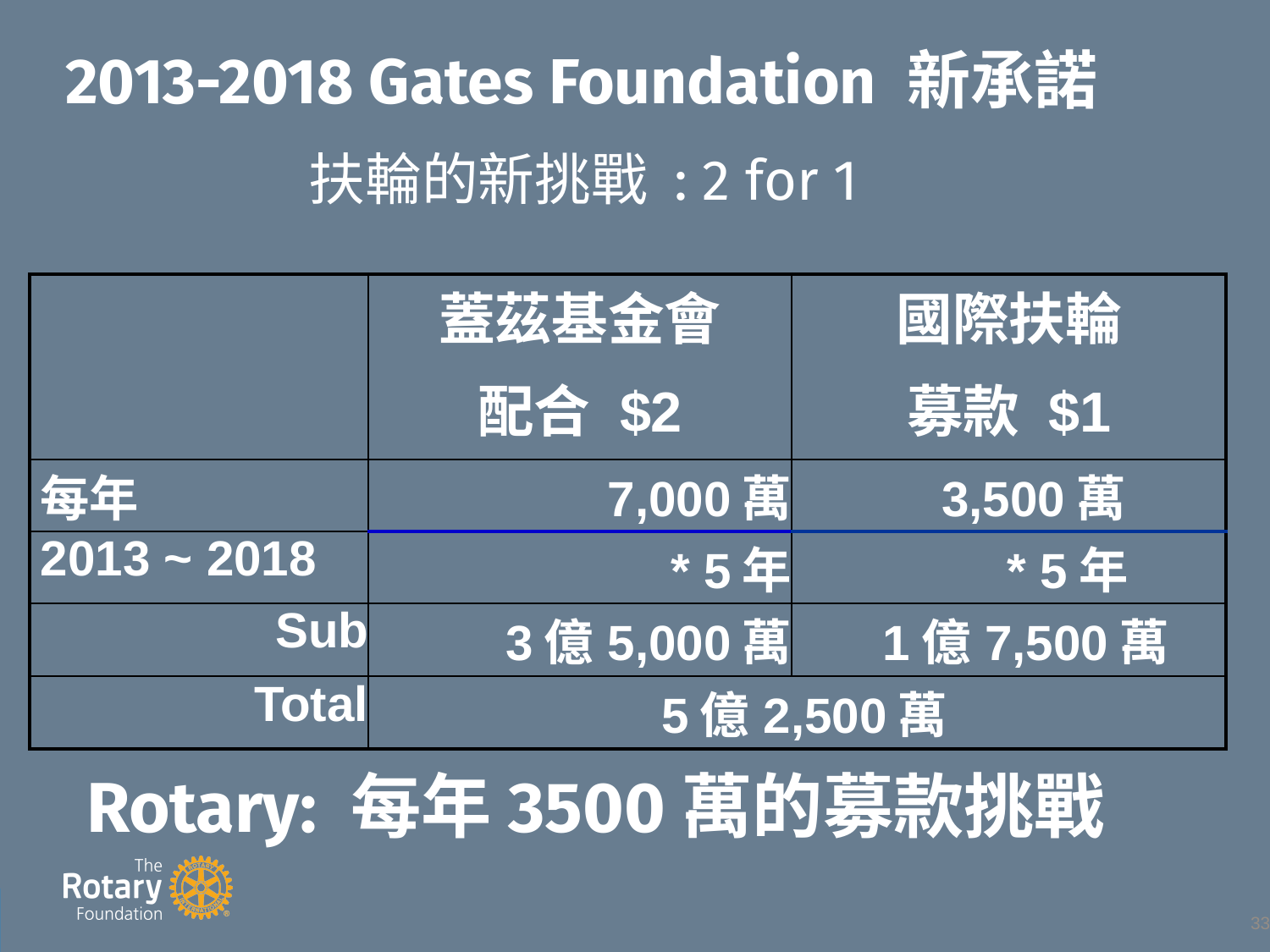

2013-2018 Gates Foundation 新承諾
扶輪的新挑戰 : 2 for 1
|  | 蓋茲基金會 配合 $2 | 國際扶輪 募款 $1 |
| --- | --- | --- |
| 每年 | 7,000萬 | 3,500萬 |
| 2013 ~ 2018 | \* 5年 | \* 5年 |
| Sub | 3億5,000萬 | 1億7,500萬 |
| Total | 5億2,500萬 |  |
Rotary: 每年3500萬的募款挑戰

33